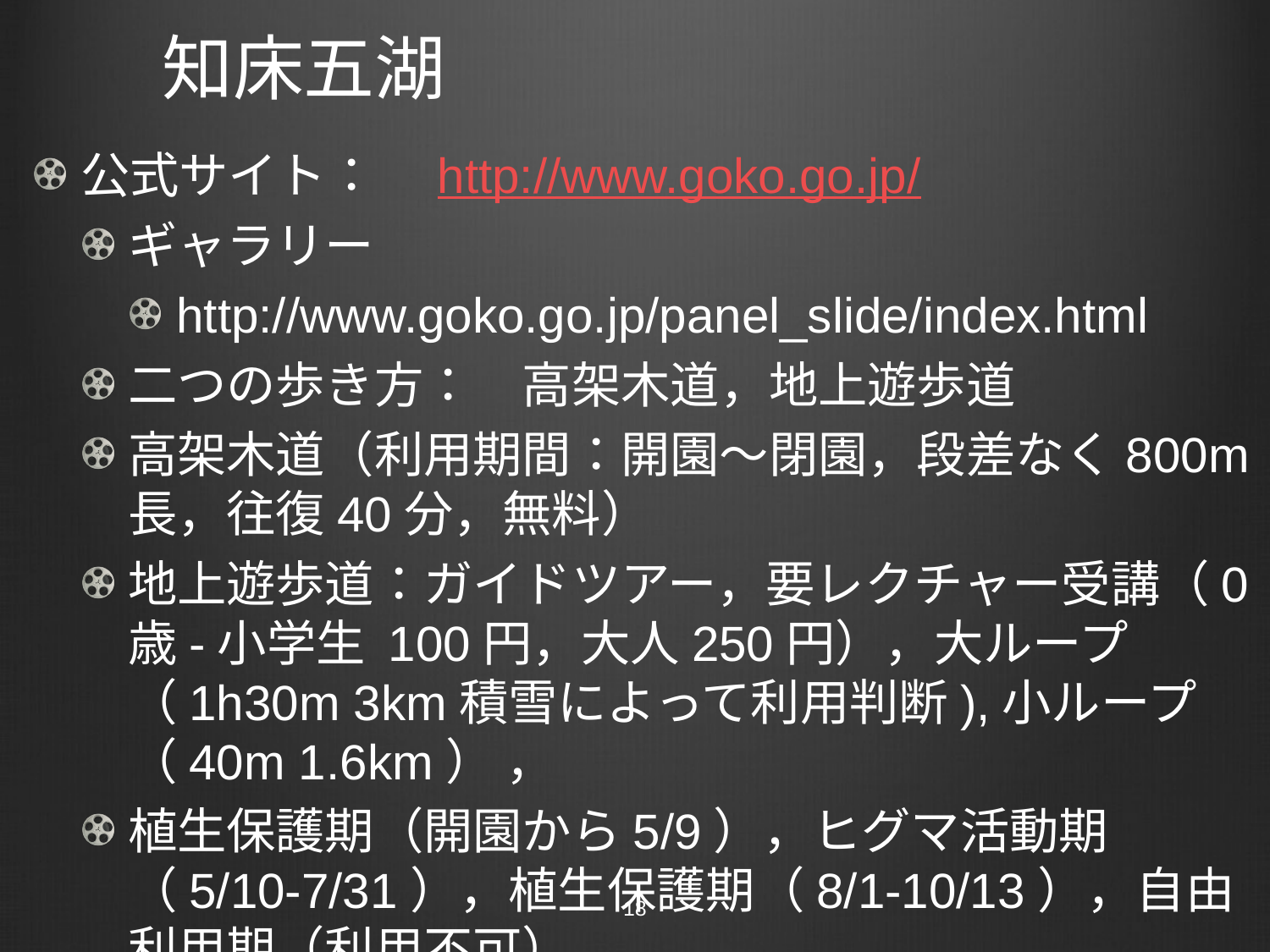

# 知床五湖
公式サイト：　http://www.goko.go.jp/
ギャラリー
http://www.goko.go.jp/panel_slide/index.html
二つの歩き方：　高架木道，地上遊歩道
高架木道（利用期間：開園〜閉園，段差なく800m長，往復40分，無料）
地上遊歩道：ガイドツアー，要レクチャー受講（0歳-小学生 100円，大人250円），大ループ（1h30m 3km積雪によって利用判断),小ループ（40m 1.6km） ，
植生保護期（開園から5/9），ヒグマ活動期（5/10-7/31），植生保護期（8/1-10/13），自由利用期（利用不可）

18